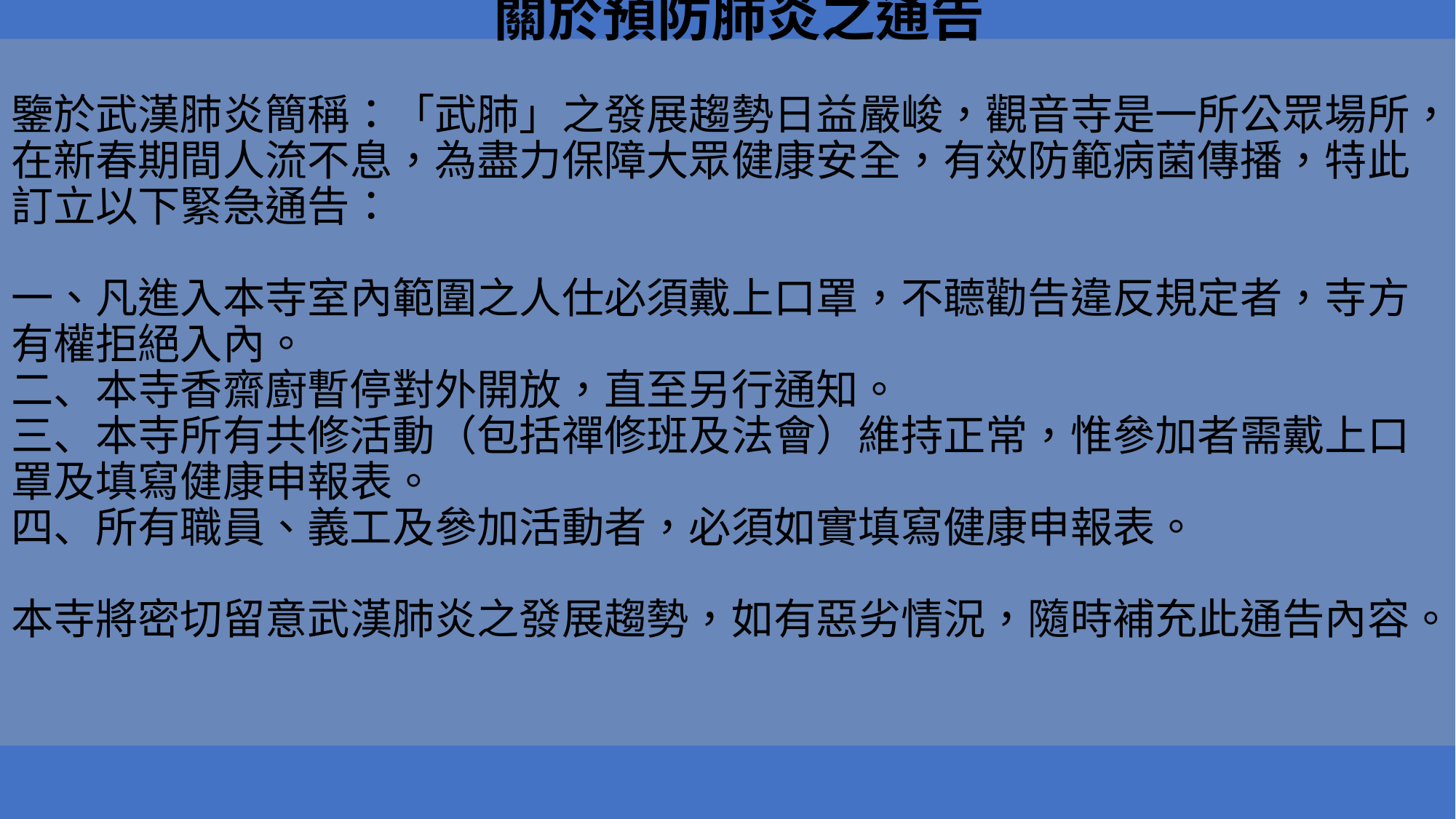

# 關於預防肺炎之通告 鑒於武漢肺炎簡稱：「武肺」之發展趨勢日益嚴峻，觀音寺是一所公眾場所，在新春期間人流不息，為盡力保障大眾健康安全，有效防範病菌傳播，特此訂立以下緊急通告： 一、凡進入本寺室內範圍之人仕必須戴上口罩，不聼勸告違反規定者，寺方有權拒絕入內。 二、本寺香齋廚暫停對外開放，直至另行通知。 三、本寺所有共修活動（包括禪修班及法會）維持正常，惟參加者需戴上口罩及填寫健康申報表。 四、所有職員、義工及參加活動者，必須如實填寫健康申報表。   本寺將密切留意武漢肺炎之發展趨勢，如有惡劣情況，隨時補充此通告內容。